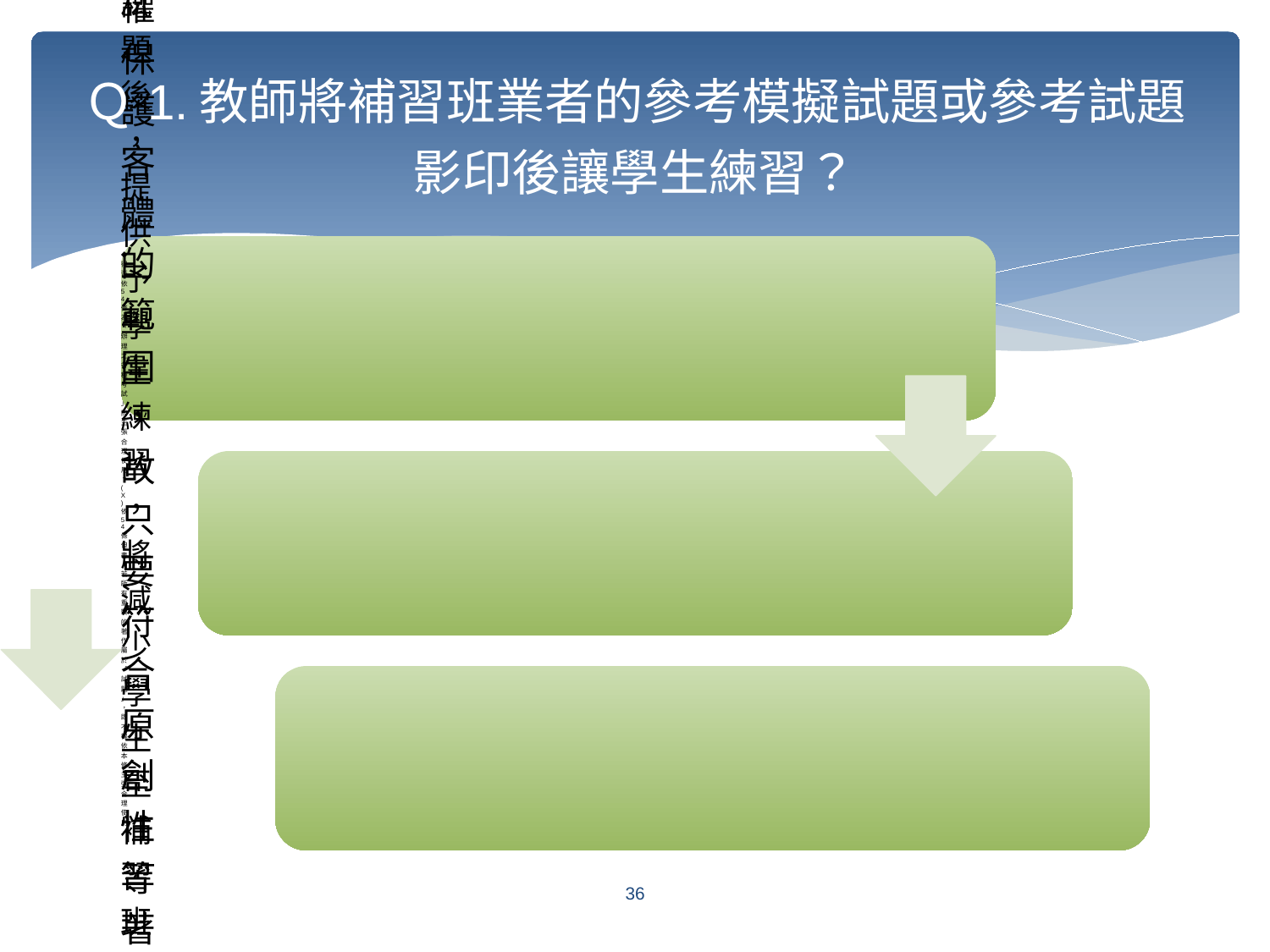

# Ｑ1.教師將補習班業者的參考模擬試題或參考試題影印後讓學生練習？
◆得否依54條為「辦理之各種考試」而主張合理使用？(X)依54條但書，若所有重製的著作屬於「試題」，即不得依本條主張合理使用。
36